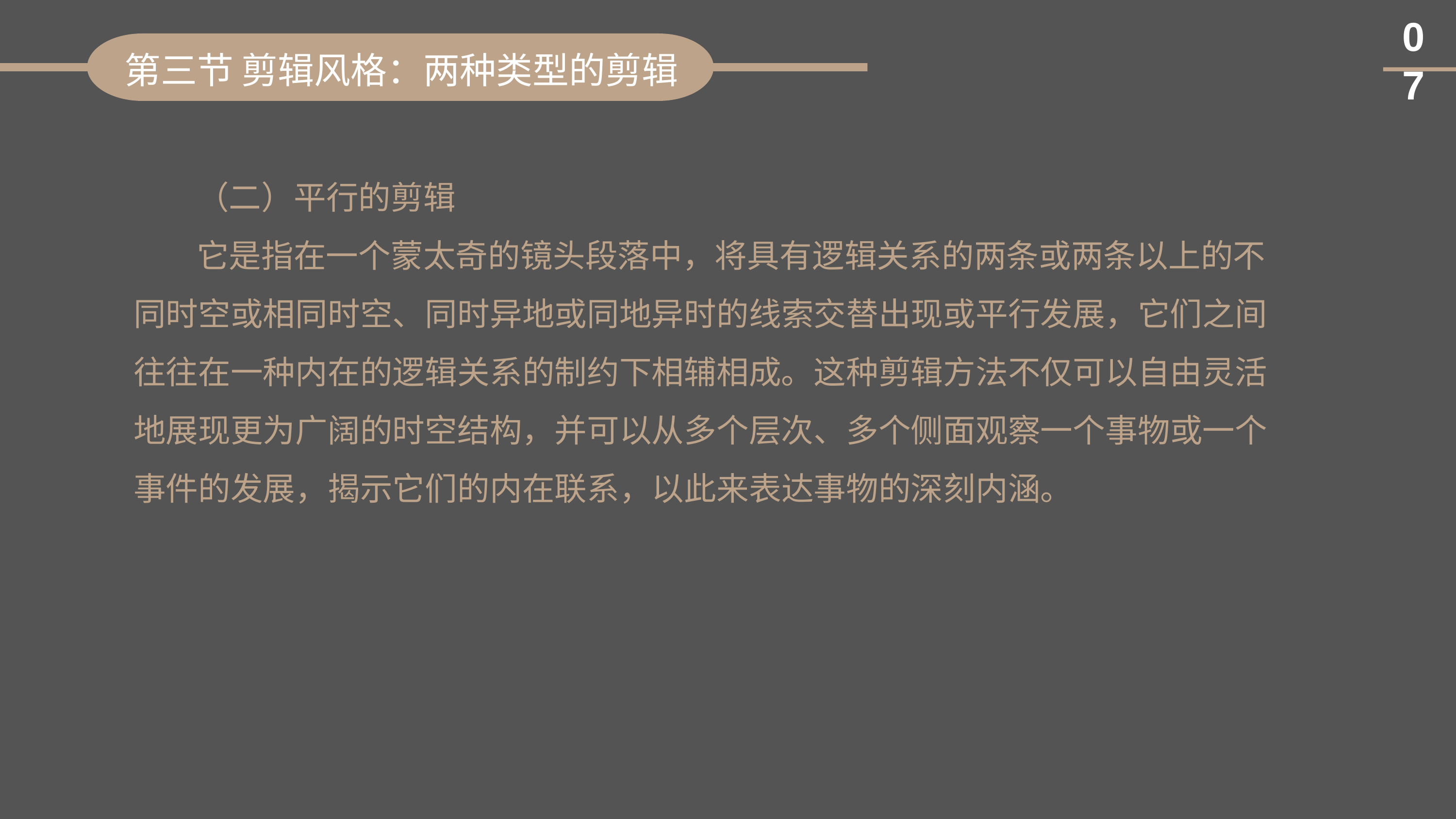

07

第三节 剪辑风格：两种类型的剪辑

（二）平行的剪辑
它是指在一个蒙太奇的镜头段落中，将具有逻辑关系的两条或两条以上的不同时空或相同时空、同时异地或同地异时的线索交替出现或平行发展，它们之间往往在一种内在的逻辑关系的制约下相辅相成。这种剪辑方法不仅可以自由灵活地展现更为广阔的时空结构，并可以从多个层次、多个侧面观察一个事物或一个事件的发展，揭示它们的内在联系，以此来表达事物的深刻内涵。